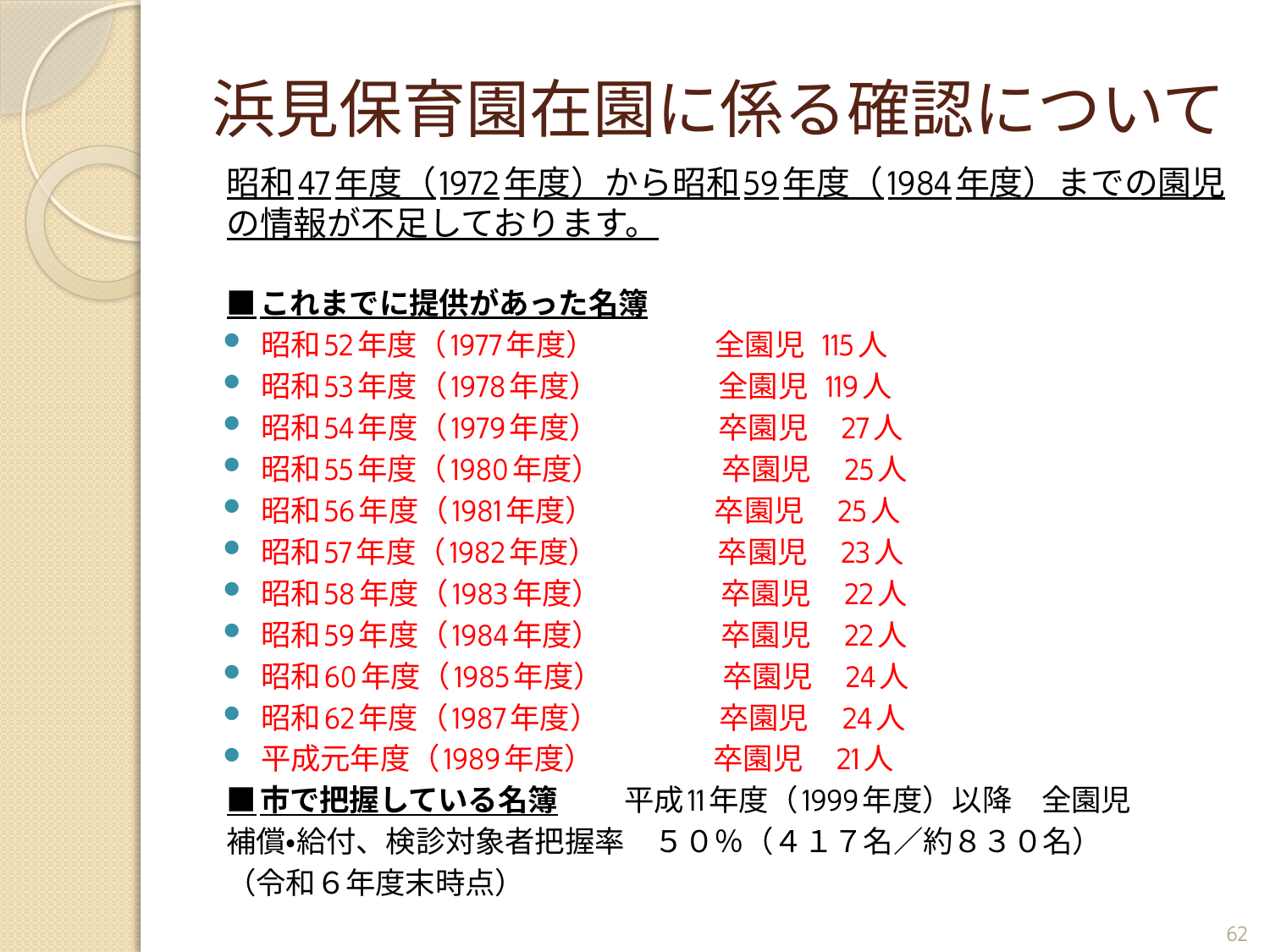

# 浜見保育園在園に係る確認について
昭和47年度（1972年度）から昭和59年度（1984年度）までの園児の情報が不足しております。

■これまでに提供があった名簿
昭和52年度（1977年度）　　　　全園児  115人
昭和53年度（1978年度）　　　　全園児  119人
昭和54年度（1979年度）　　　　卒園児　27人
昭和55年度（1980年度）　　　　卒園児　25人
昭和56年度（1981年度）　　　　卒園児　25人
昭和57年度（1982年度）　　　　卒園児　23人
昭和58年度（1983年度）　　　　卒園児　22人
昭和59年度（1984年度）　　　　卒園児　22人
昭和60年度（1985年度）　　　　卒園児　24人
昭和62年度（1987年度）　　　　卒園児　24人
平成元年度（1989年度）　　　　卒園児　21人
■市で把握している名簿　　 平成11年度（1999年度）以降　全園児
補償・給付、検診対象者把握率　５０％（４１７名／約８３０名）
（令和６年度末時点）
62